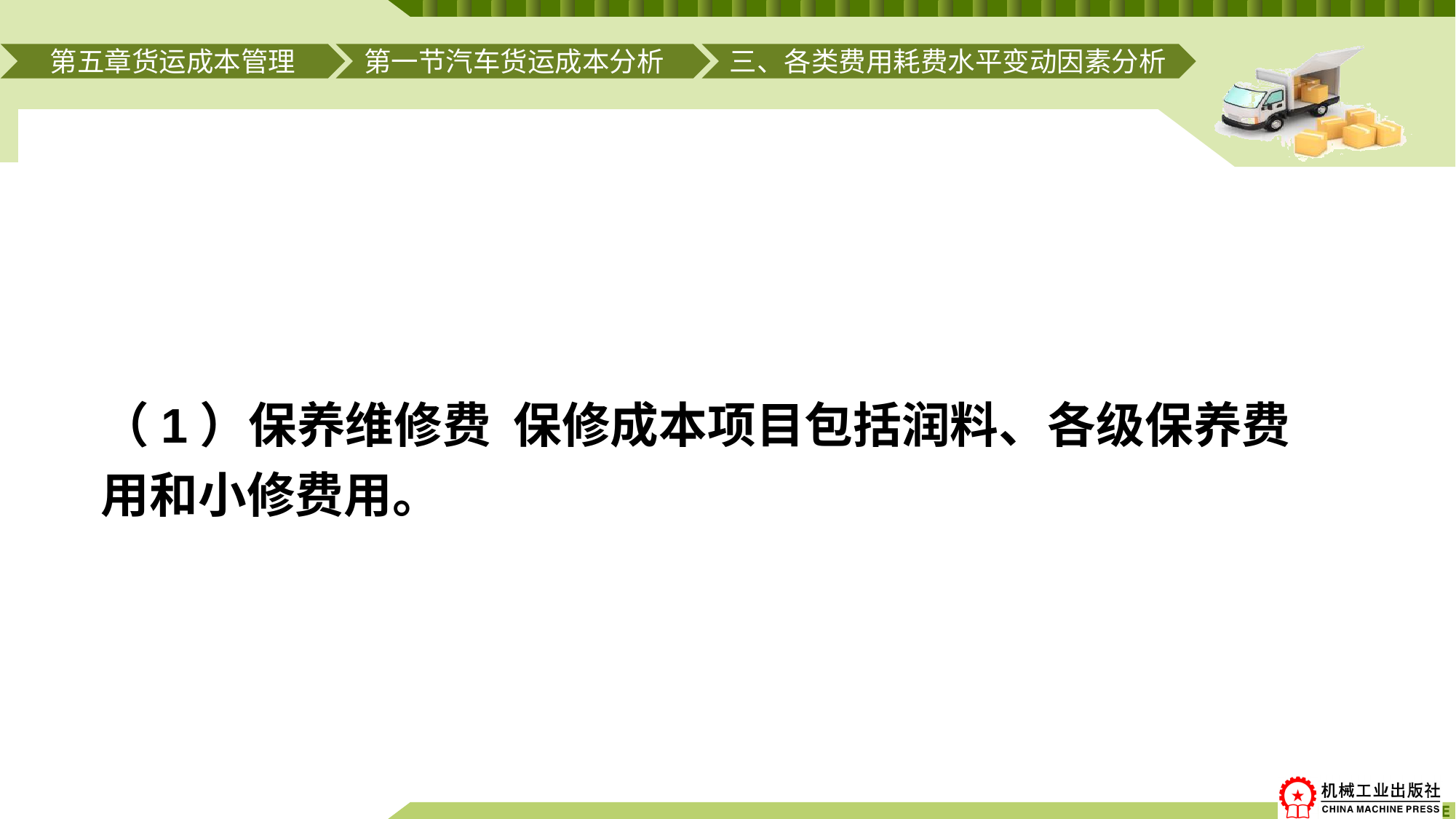

第五章货运成本管理
第一节汽车货运成本分析
三、各类费用耗费水平变动因素分析
# （1）保养维修费  保修成本项目包括润料、各级保养费用和小修费用。